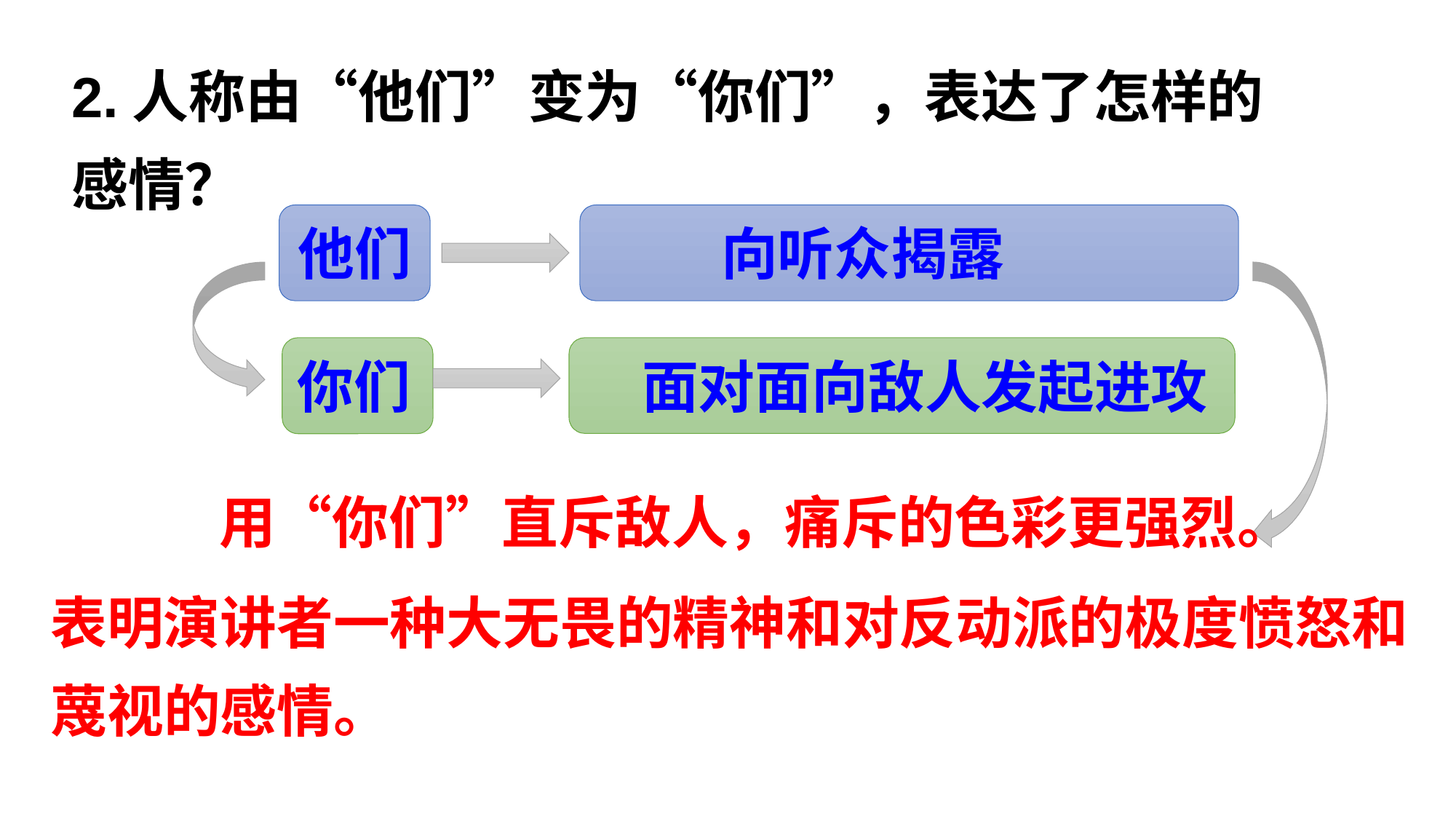

2.人称由“他们”变为“你们”，表达了怎样的感情？

他们

向听众揭露

你们
面对面向敌人发起进攻

用“你们”直斥敌人，痛斥的色彩更强烈。
表明演讲者一种大无畏的精神和对反动派的极度愤怒和蔑视的感情。